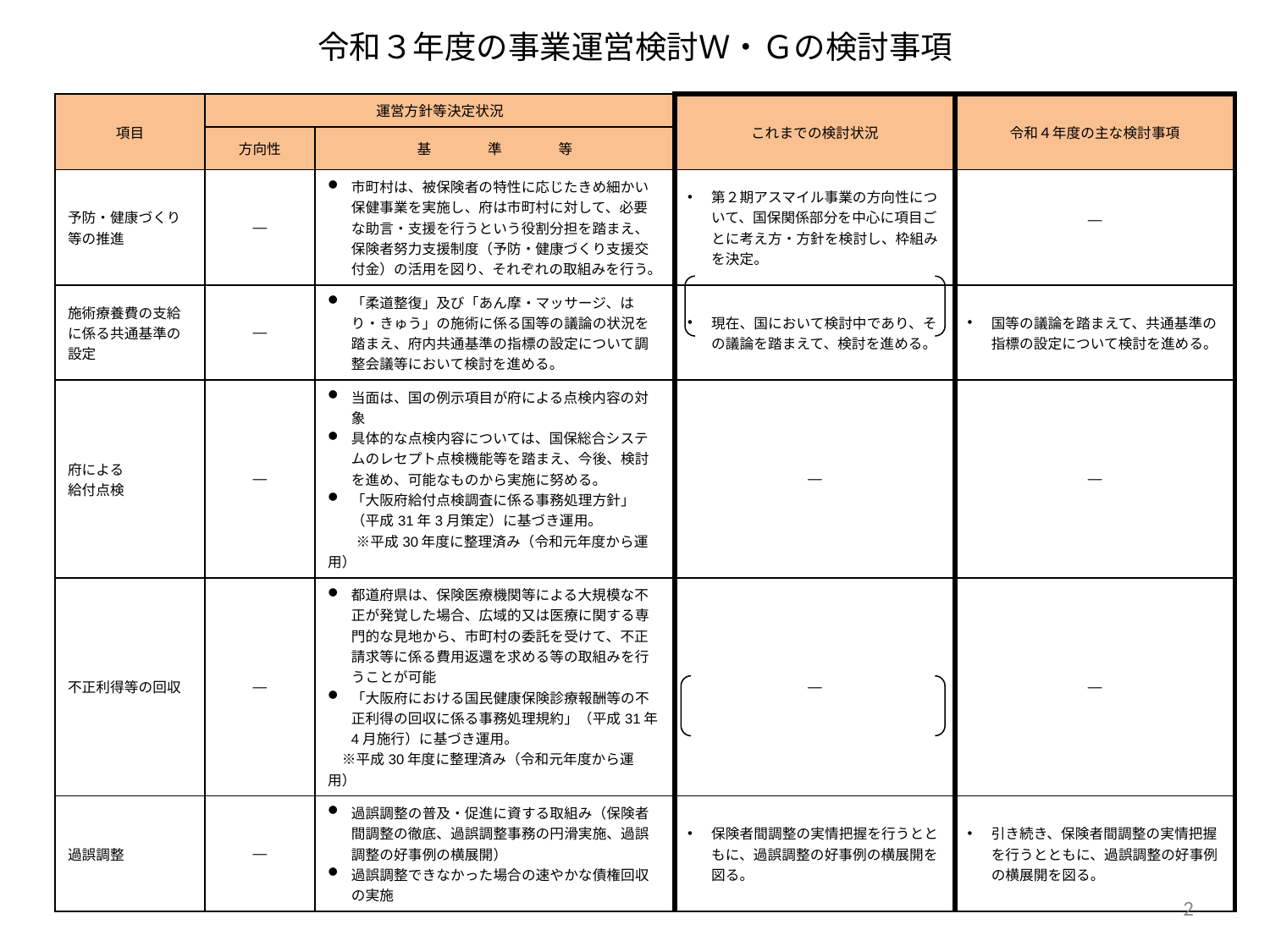

# 令和３年度の事業運営検討Ｗ・Ｇの検討事項
| 項目 | 運営方針等決定状況 |  | これまでの検討状況 | 令和４年度の主な検討事項 |
| --- | --- | --- | --- | --- |
|  | 方向性 | 基　　　　準　　　　等 |  |  |
| 予防・健康づくり等の推進 | ― | 市町村は、被保険者の特性に応じたきめ細かい保健事業を実施し、府は市町村に対して、必要な助言・支援を行うという役割分担を踏まえ、保険者努力支援制度（予防・健康づくり支援交付金）の活用を図り、それぞれの取組みを行う。 | 第２期アスマイル事業の方向性について、国保関係部分を中心に項目ごとに考え方・方針を検討し、枠組みを決定。 | ― |
| 施術療養費の支給 に係る共通基準の設定 | ― | 「柔道整復」及び「あん摩・マッサージ、はり・きゅう」の施術に係る国等の議論の状況を踏まえ、府内共通基準の指標の設定について調整会議等において検討を進める。 | 現在、国において検討中であり、その議論を踏まえて、検討を進める。 | 国等の議論を踏まえて、共通基準の指標の設定について検討を進める。 |
| 府による 給付点検 | ― | 当面は、国の例示項目が府による点検内容の対象 具体的な点検内容については、国保総合システムのレセプト点検機能等を踏まえ、今後、検討を進め、可能なものから実施に努める。 「大阪府給付点検調査に係る事務処理方針」（平成31年3月策定）に基づき運用。 　　※平成30年度に整理済み（令和元年度から運用） | ― | ― |
| 不正利得等の回収 | ― | 都道府県は、保険医療機関等による大規模な不正が発覚した場合、広域的又は医療に関する専門的な見地から、市町村の委託を受けて、不正請求等に係る費用返還を求める等の取組みを行うことが可能 「大阪府における国民健康保険診療報酬等の不正利得の回収に係る事務処理規約」（平成31年4月施行）に基づき運用。 　※平成30年度に整理済み（令和元年度から運用） | ― | ― |
| 過誤調整 | ― | 過誤調整の普及・促進に資する取組み（保険者間調整の徹底、過誤調整事務の円滑実施、過誤調整の好事例の横展開） 過誤調整できなかった場合の速やかな債権回収の実施 | 保険者間調整の実情把握を行うとともに、過誤調整の好事例の横展開を図る。 | 引き続き、保険者間調整の実情把握を行うとともに、過誤調整の好事例の横展開を図る。 |

2